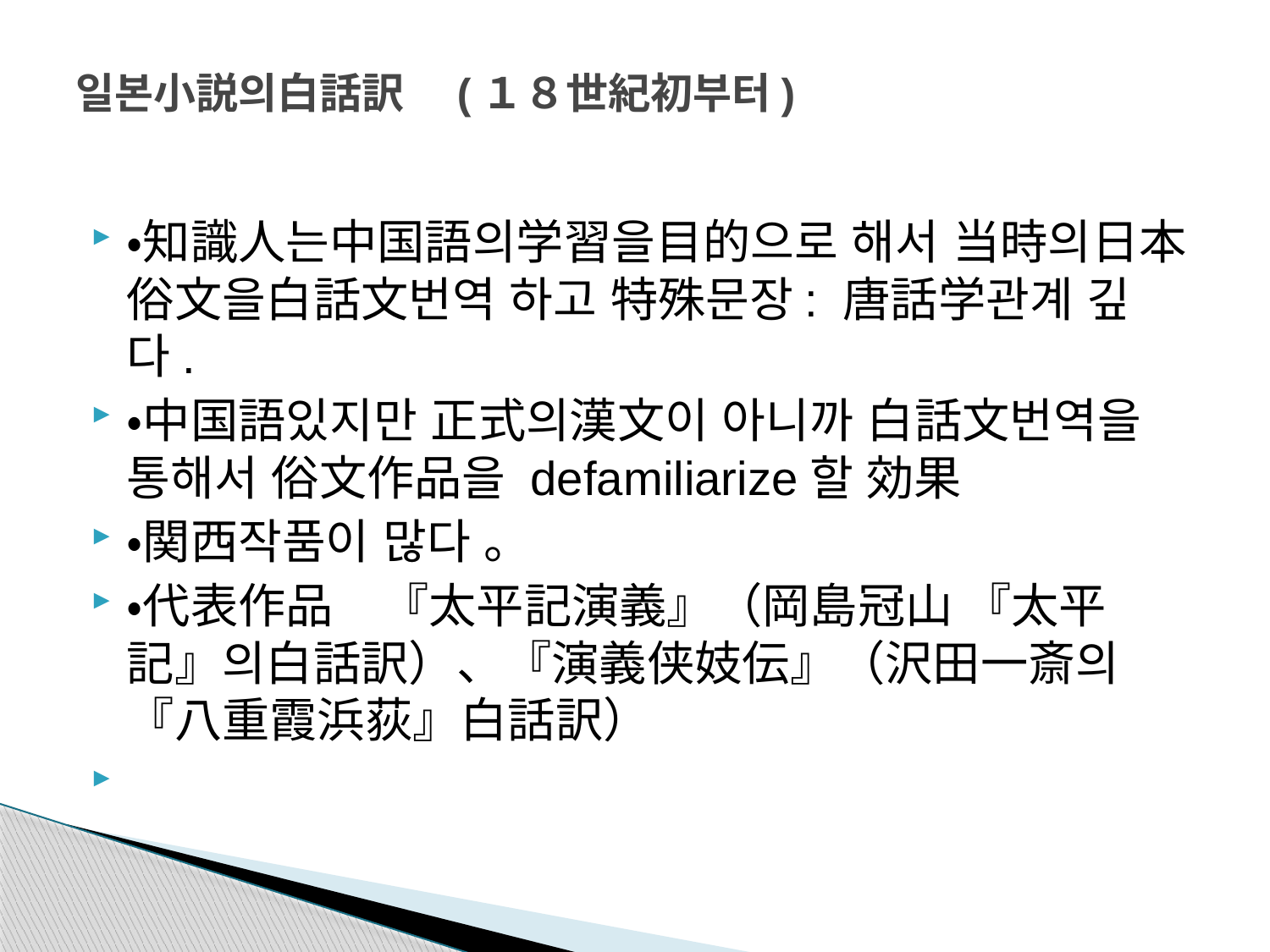

# 일본小説의白話訳　(１８世紀初부터)
・知識人는中国語의学習을目的으로 해서 当時의日本俗文을白話文번역 하고 特殊문장: 唐話学관계 깊다.
・中国語있지만 正式의漢文이 아니까 白話文번역을 통해서 俗文作品을 defamiliarize할 効果
・関西작품이 많다 。
・代表作品　『太平記演義』（岡島冠山 『太平記』의白話訳）、『演義侠妓伝』（沢田一斎의『八重霞浜荻』白話訳）